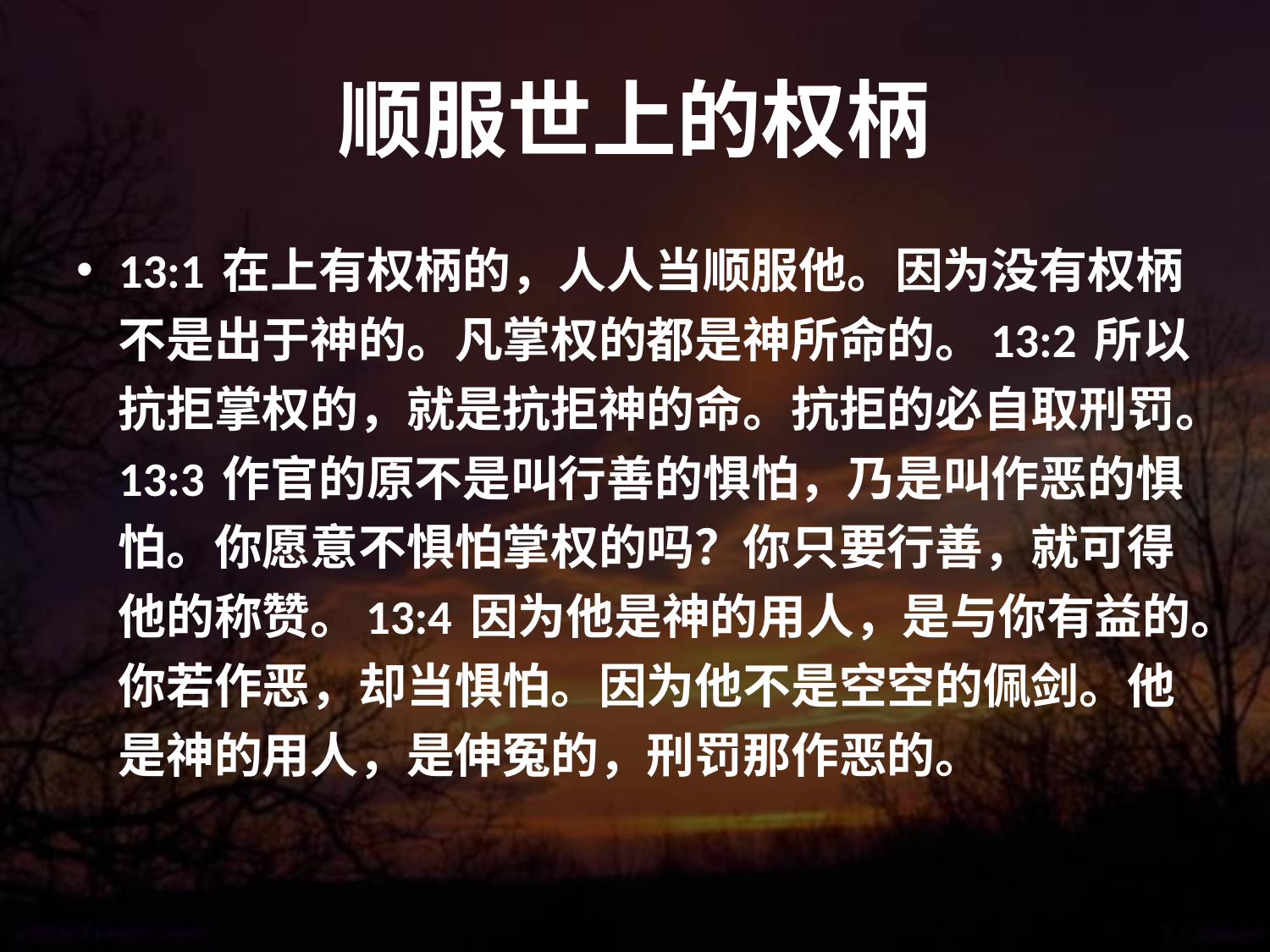

# 顺服世上的权柄
13:1 在上有权柄的，人人当顺服他。因为没有权柄不是出于神的。凡掌权的都是神所命的。13:2 所以抗拒掌权的，就是抗拒神的命。抗拒的必自取刑罚。13:3 作官的原不是叫行善的惧怕，乃是叫作恶的惧怕。你愿意不惧怕掌权的吗？你只要行善，就可得他的称赞。13:4 因为他是神的用人，是与你有益的。你若作恶，却当惧怕。因为他不是空空的佩剑。他是神的用人，是伸冤的，刑罚那作恶的。